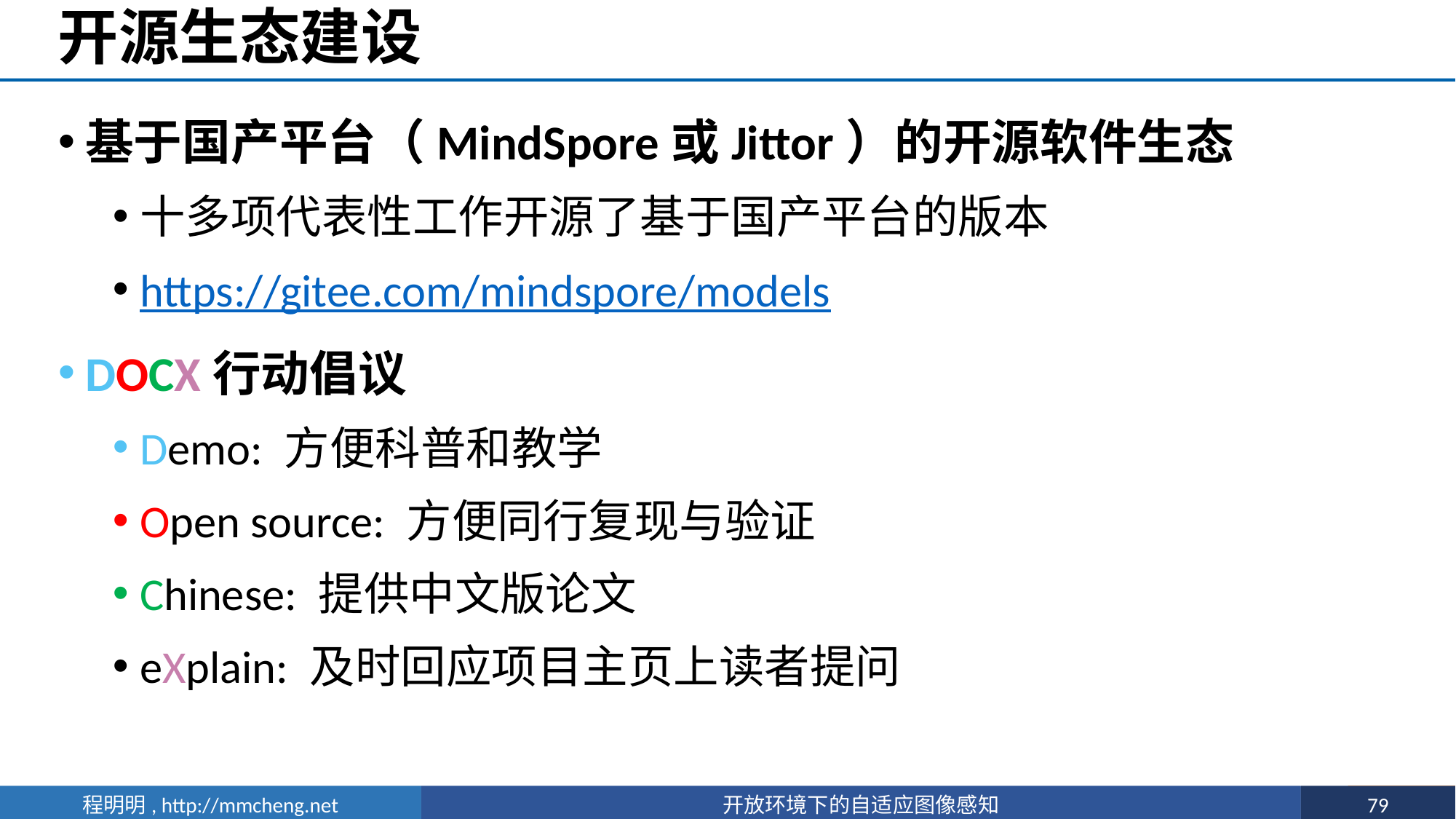

# 开源生态建设
基于国产平台（MindSpore或Jittor）的开源软件生态
十多项代表性工作开源了基于国产平台的版本
https://gitee.com/mindspore/models
DOCX行动倡议
Demo: 方便科普和教学
Open source: 方便同行复现与验证
Chinese: 提供中文版论文
eXplain: 及时回应项目主页上读者提问